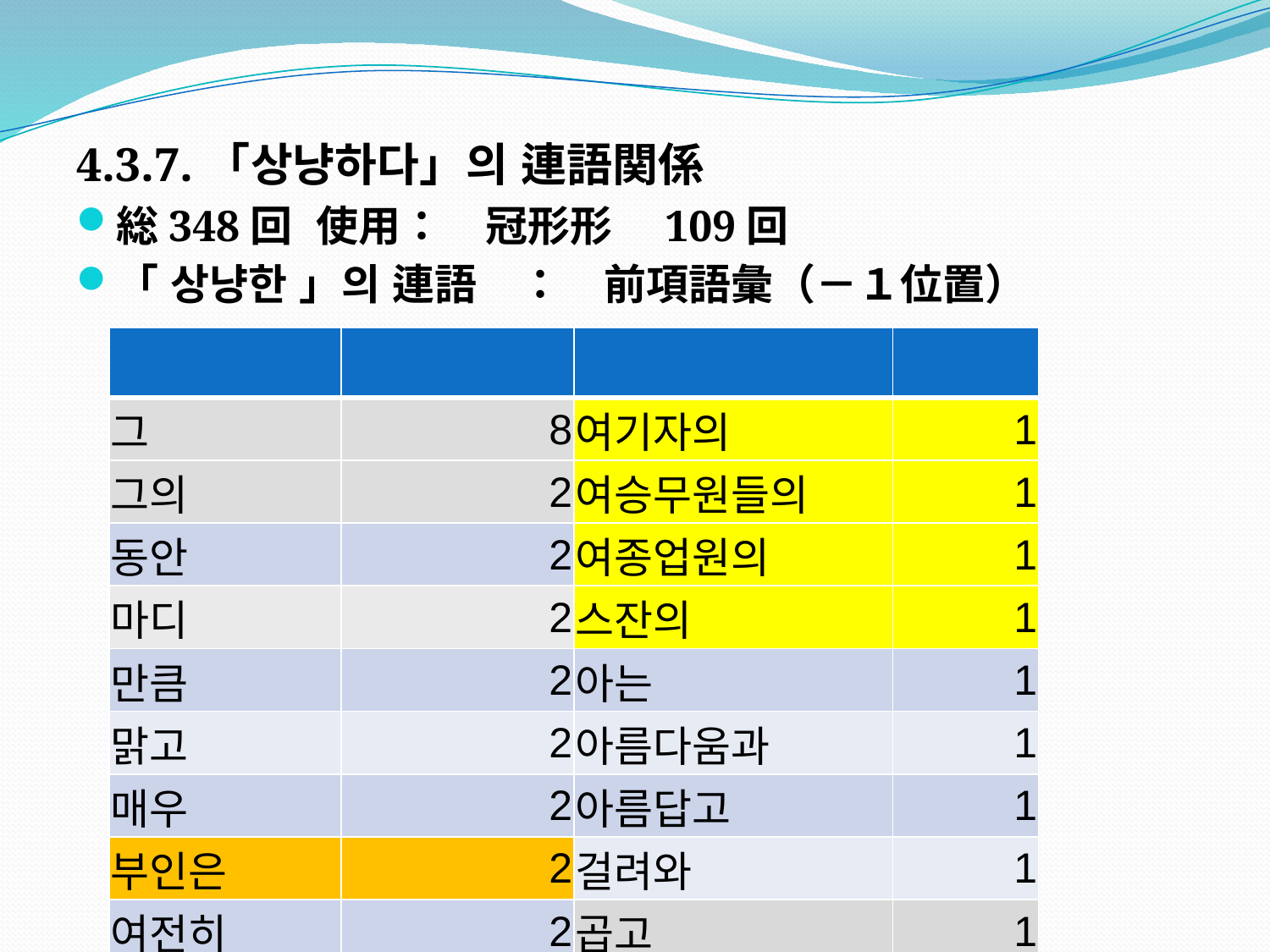

#
4.3.7.「상냥하다」의 連語関係
総348回  使用：　冠形形　109回
「 상냥한 」의 連語　：　前項語彙（－１位置）

|  |  |  |  |
| --- | --- | --- | --- |
| 그 | 8 | 여기자의 | 1 |
| 그의 | 2 | 여승무원들의 | 1 |
| 동안 | 2 | 여종업원의 | 1 |
| 마디 | 2 | 스잔의 | 1 |
| 만큼 | 2 | 아는 | 1 |
| 맑고 | 2 | 아름다움과 | 1 |
| 매우 | 2 | 아름답고 | 1 |
| 부인은 | 2 | 걸려와 | 1 |
| 여전히 | 2 | 곱고 | 1 |
| 수줍고 | 1 | 귀엽고 | 1 |